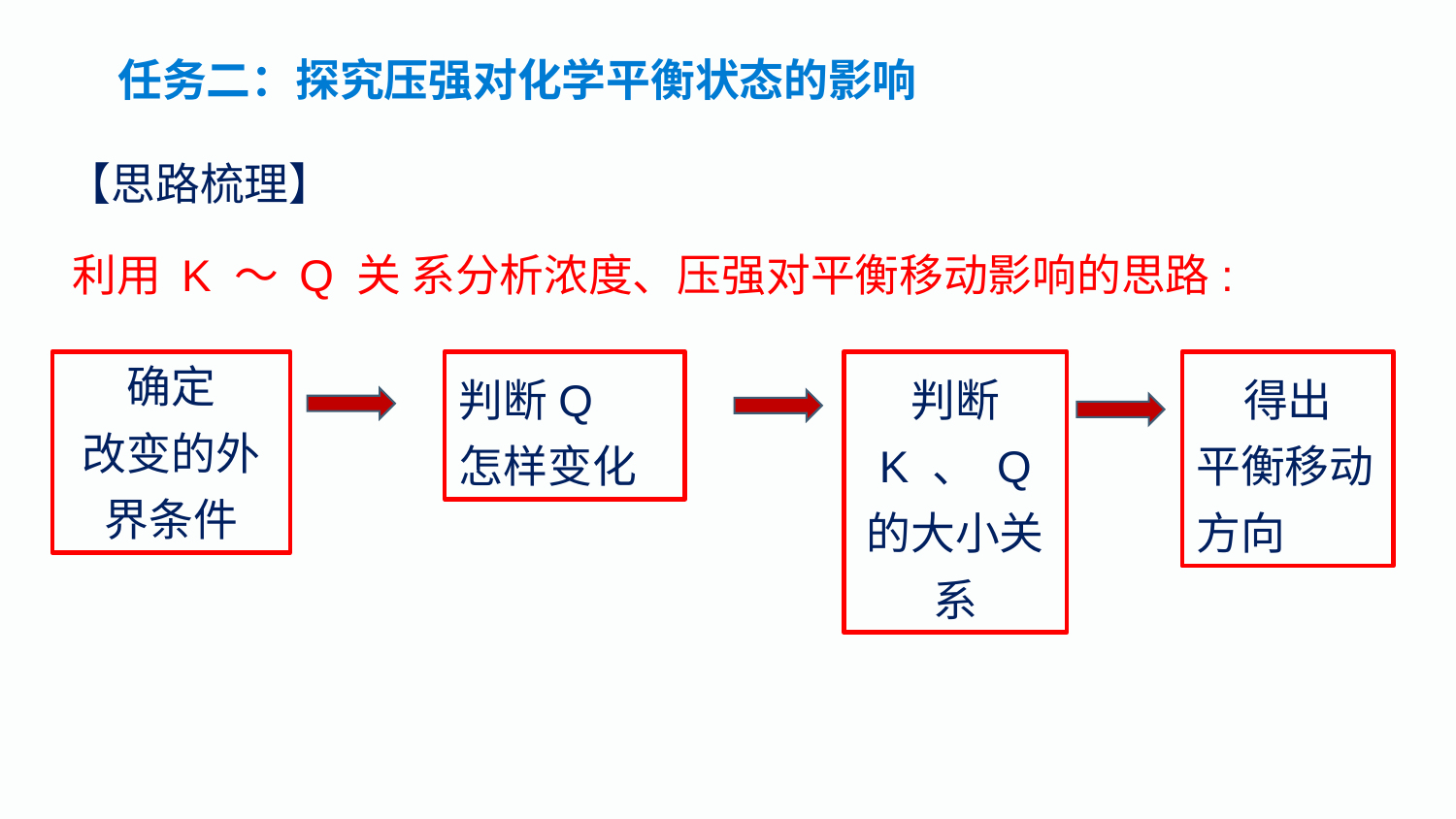

任务二：探究压强对化学平衡状态的影响
【思路梳理】
利用 K ～ Q 关 系分析浓度、压强对平衡移动影响的思路:
确定
改变的外界条件
判断Q
怎样变化
判断
K 、 Q 的大小关系
得出
平衡移动方向